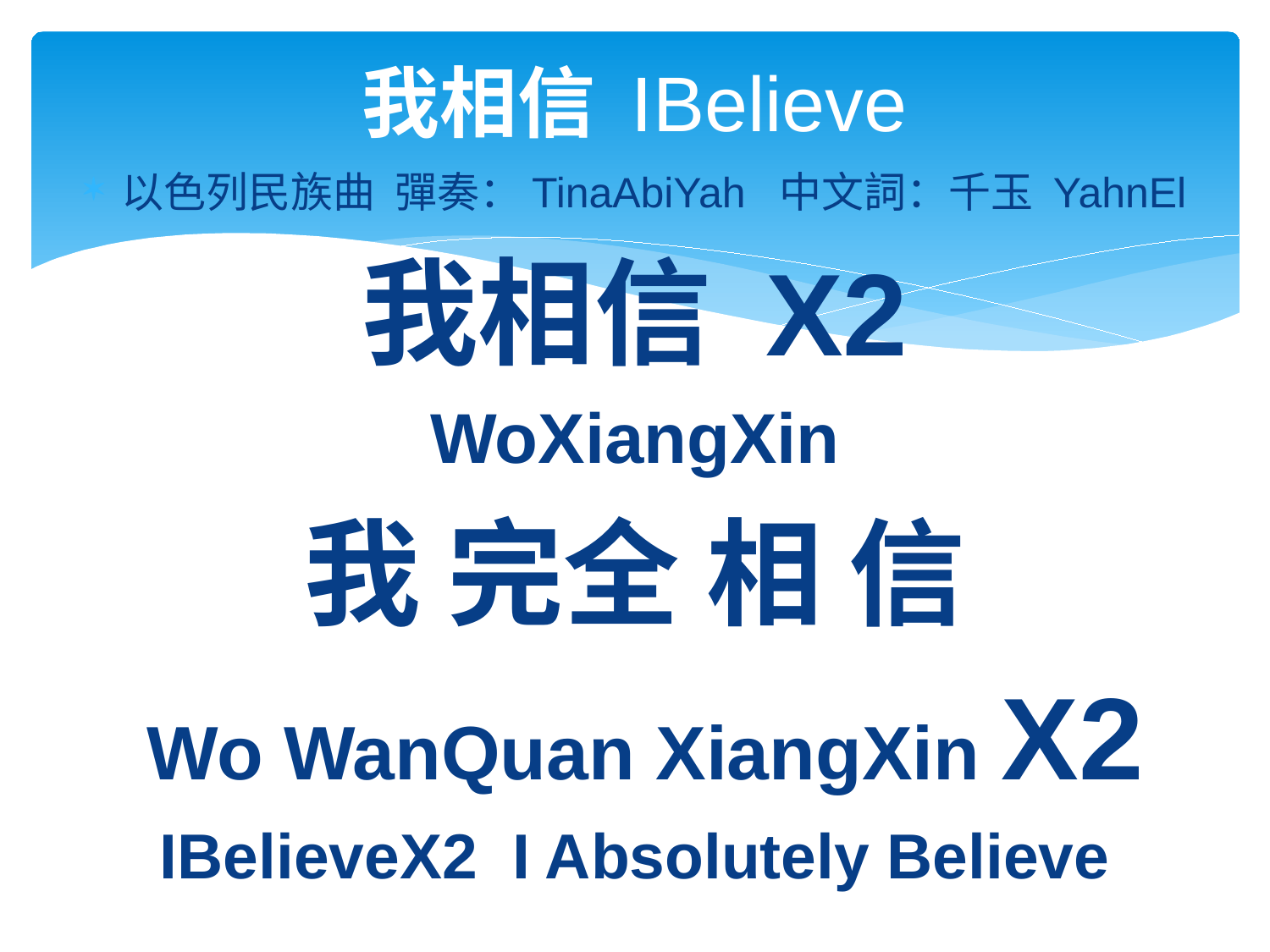

# 我相信 IBelieve
以色列民族曲  彈奏：TinaAbiYah  中文詞：千玉 YahnEl
我相信 X2
WoXiangXin
我 完全 相 信
 Wo WanQuan XiangXin X2
IBelieveX2  I Absolutely Believe